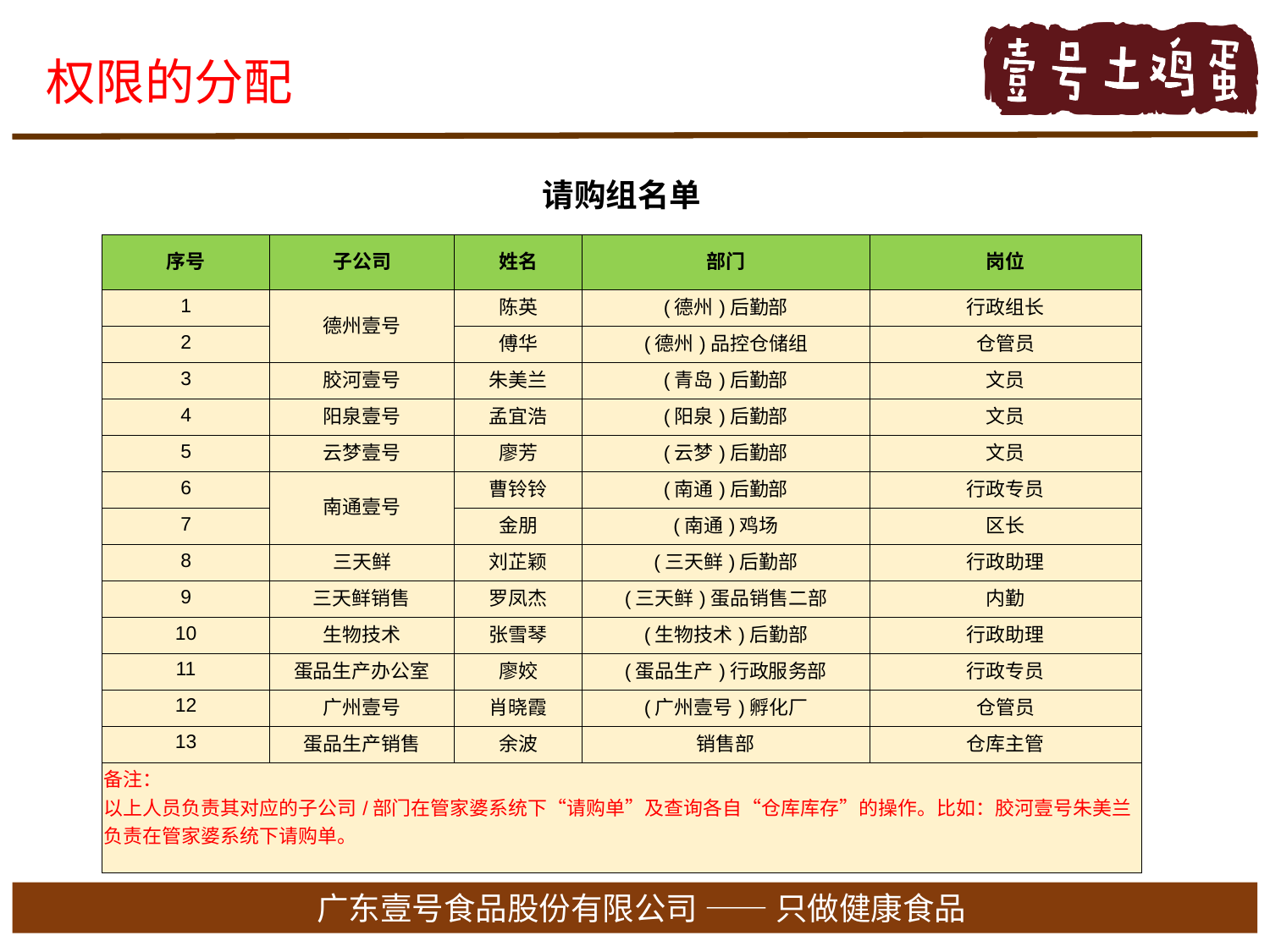

权限的分配
| 请购组名单 |  |  |  |  |
| --- | --- | --- | --- | --- |
| 序号 | 子公司 | 姓名 | 部门 | 岗位 |
| 1 | 德州壹号 | 陈英 | (德州)后勤部 | 行政组长 |
| 2 |  | 傅华 | (德州)品控仓储组 | 仓管员 |
| 3 | 胶河壹号 | 朱美兰 | (青岛)后勤部 | 文员 |
| 4 | 阳泉壹号 | 孟宜浩 | (阳泉)后勤部 | 文员 |
| 5 | 云梦壹号 | 廖芳 | (云梦)后勤部 | 文员 |
| 6 | 南通壹号 | 曹铃铃 | (南通)后勤部 | 行政专员 |
| 7 |  | 金朋 | (南通)鸡场 | 区长 |
| 8 | 三天鲜 | 刘芷颖 | (三天鲜)后勤部 | 行政助理 |
| 9 | 三天鲜销售 | 罗凤杰 | (三天鲜)蛋品销售二部 | 内勤 |
| 10 | 生物技术 | 张雪琴 | (生物技术)后勤部 | 行政助理 |
| 11 | 蛋品生产办公室 | 廖姣 | (蛋品生产)行政服务部 | 行政专员 |
| 12 | 广州壹号 | 肖晓霞 | (广州壹号)孵化厂 | 仓管员 |
| 13 | 蛋品生产销售 | 余波 | 销售部 | 仓库主管 |
| 备注： 以上人员负责其对应的子公司/部门在管家婆系统下“请购单”及查询各自“仓库库存”的操作。比如：胶河壹号朱美兰负责在管家婆系统下请购单。 |  |  |  |  |